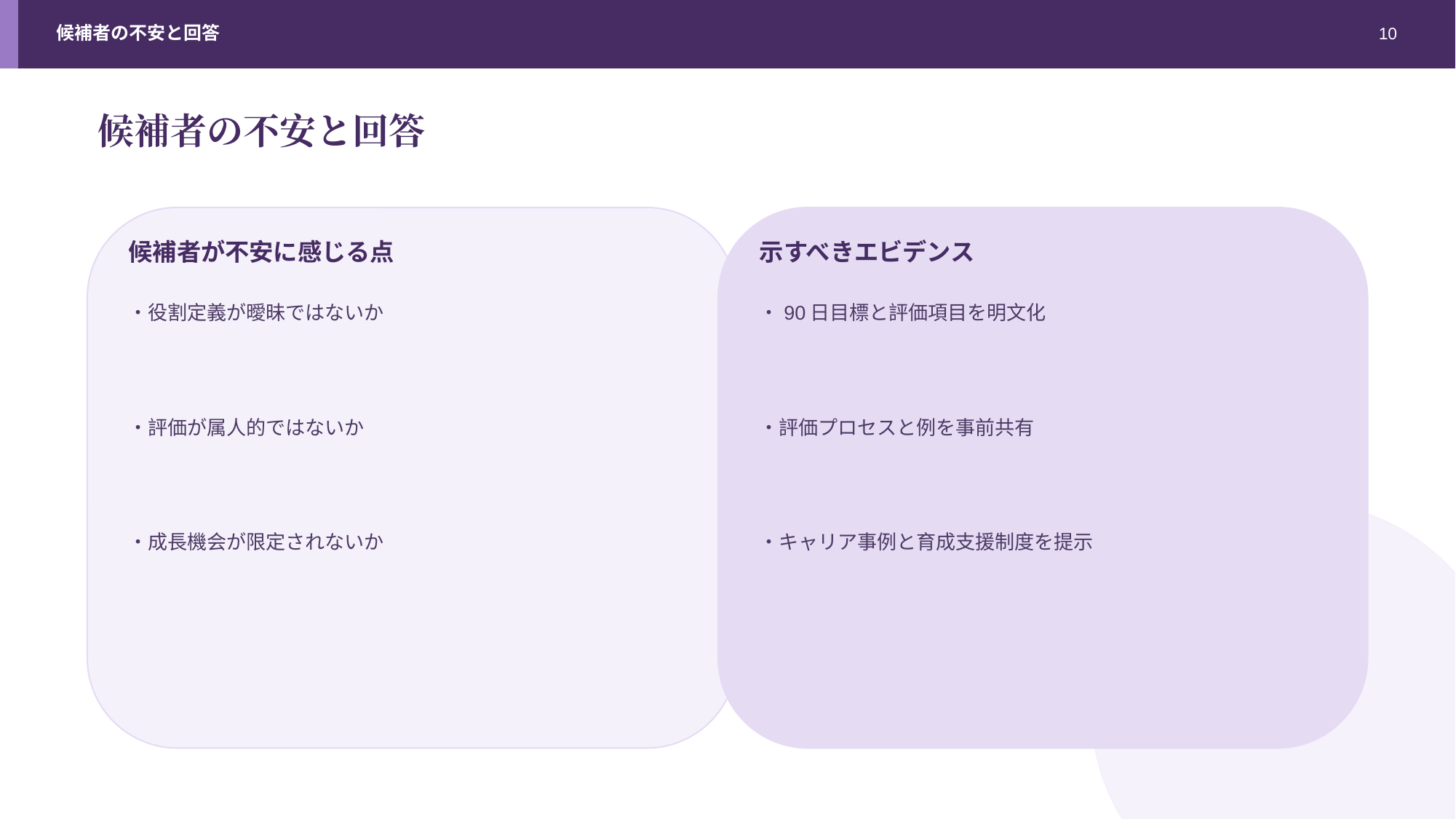

候補者の不安と回答
10
候補者の不安と回答

候補者が不安に感じる点
示すべきエビデンス
・役割定義が曖昧ではないか
・90日目標と評価項目を明文化
・評価が属人的ではないか
・評価プロセスと例を事前共有

・成長機会が限定されないか
・キャリア事例と育成支援制度を提示